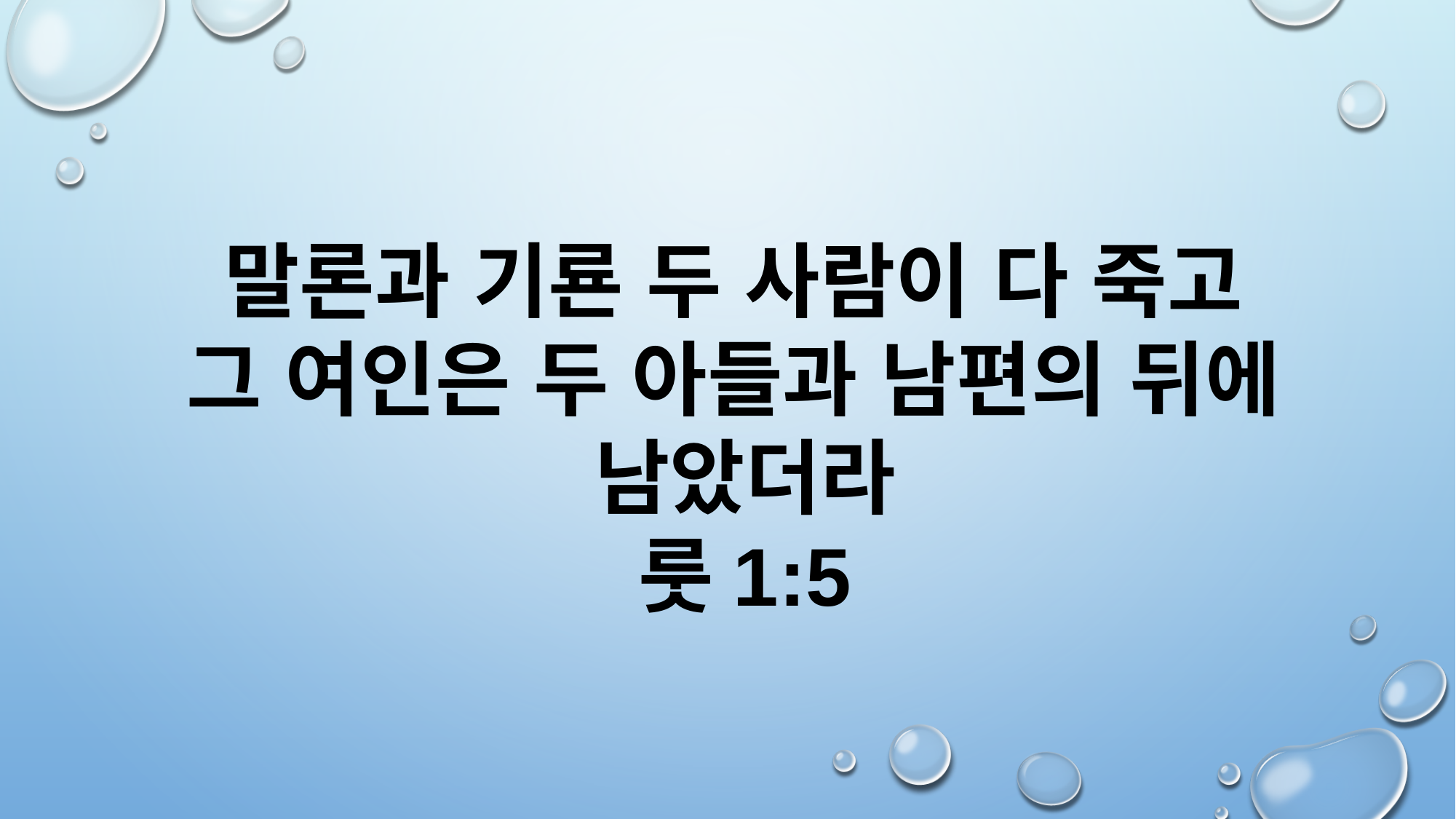

말론과 기룐 두 사람이 다 죽고
그 여인은 두 아들과 남편의 뒤에
남았더라
룻1:5